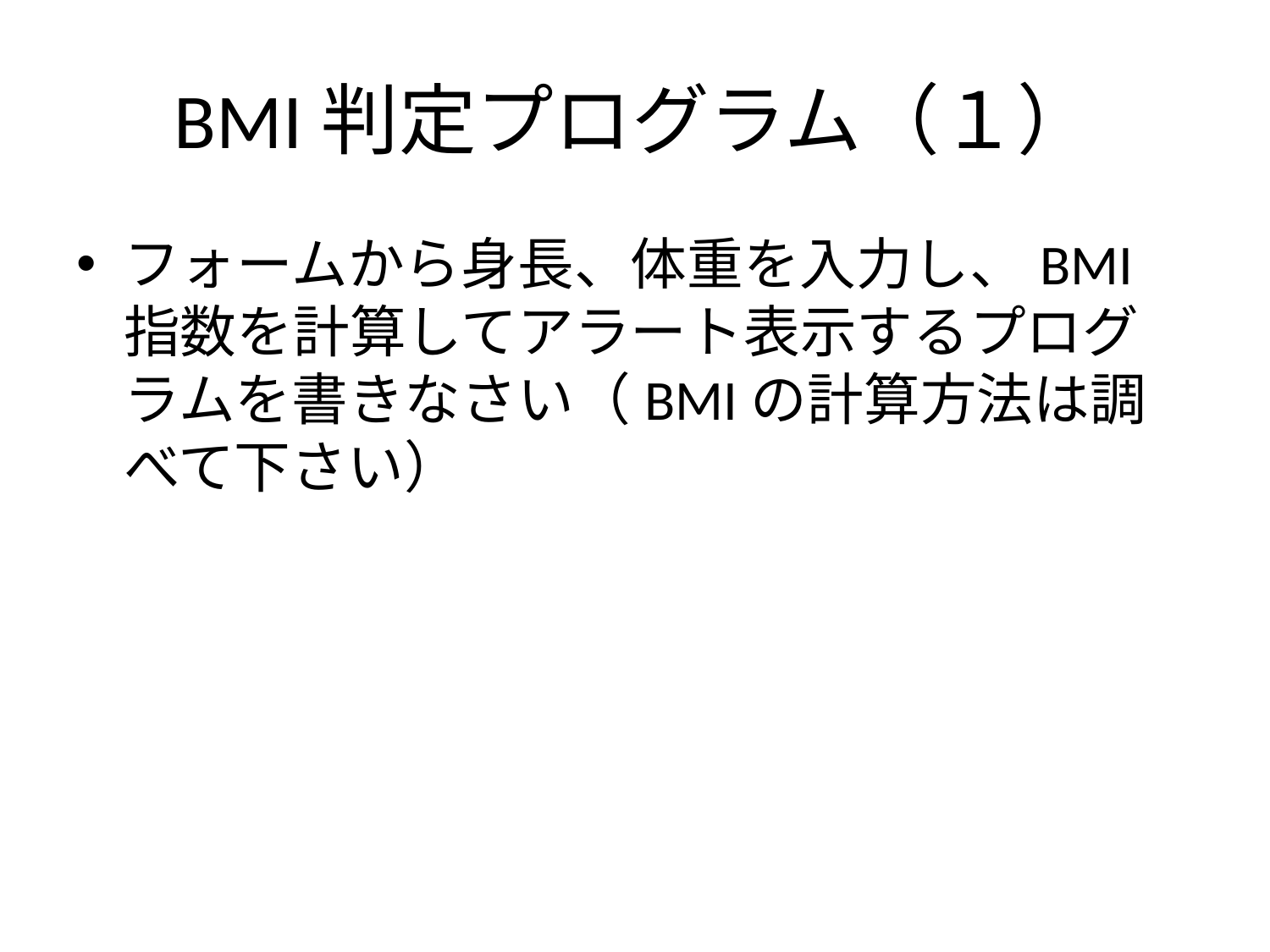

# BMI判定プログラム（１）
フォームから身長、体重を入力し、BMI指数を計算してアラート表示するプログラムを書きなさい（BMIの計算方法は調べて下さい）